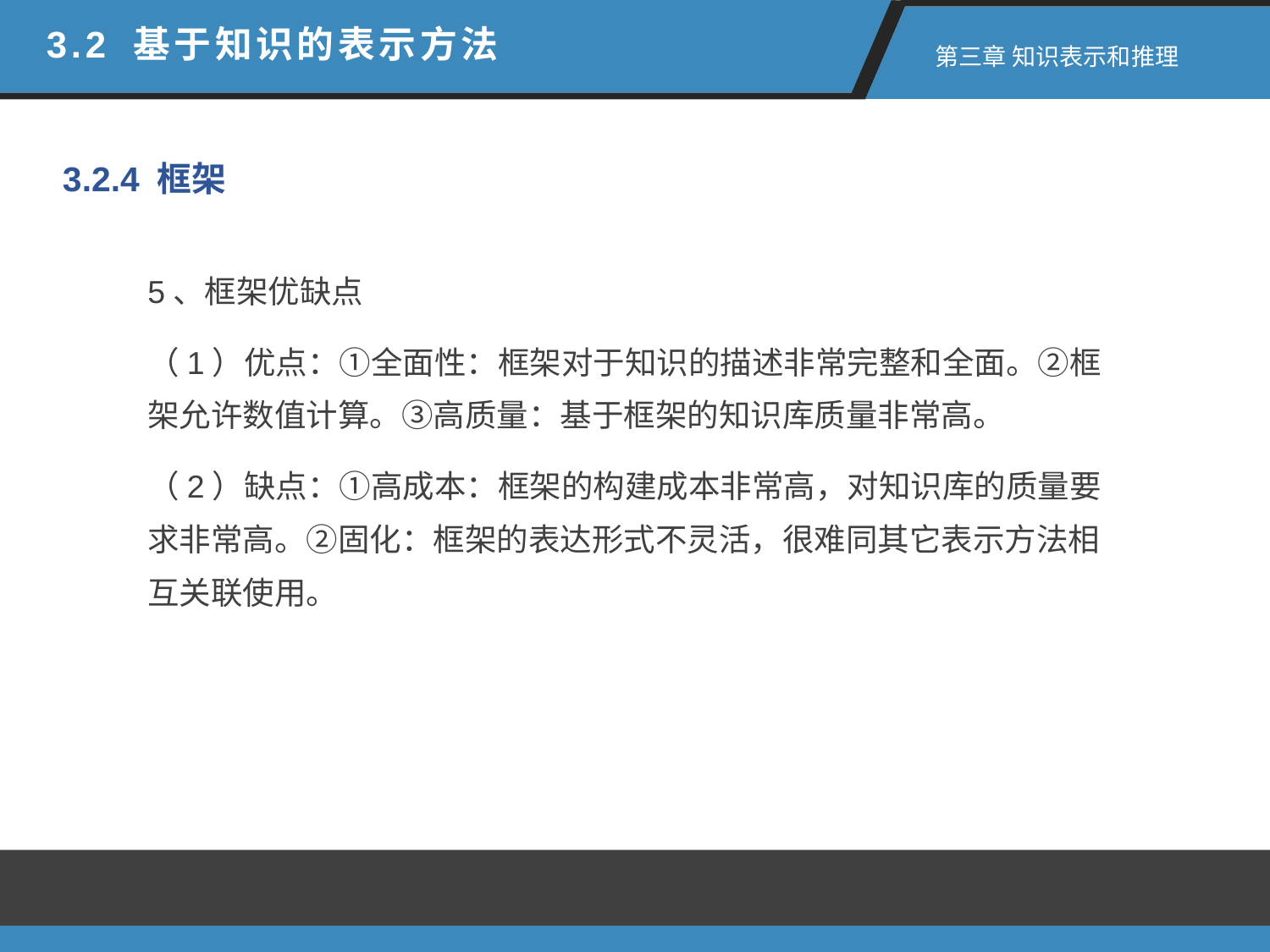

3.2 基于知识的表示方法
  第三章 知识表示和推理
3.2.4 框架
5、框架优缺点
（1）优点：①全面性：框架对于知识的描述非常完整和全面。②框架允许数值计算。③高质量：基于框架的知识库质量非常高。
（2）缺点：①高成本：框架的构建成本非常高，对知识库的质量要求非常高。②固化：框架的表达形式不灵活，很难同其它表示方法相互关联使用。